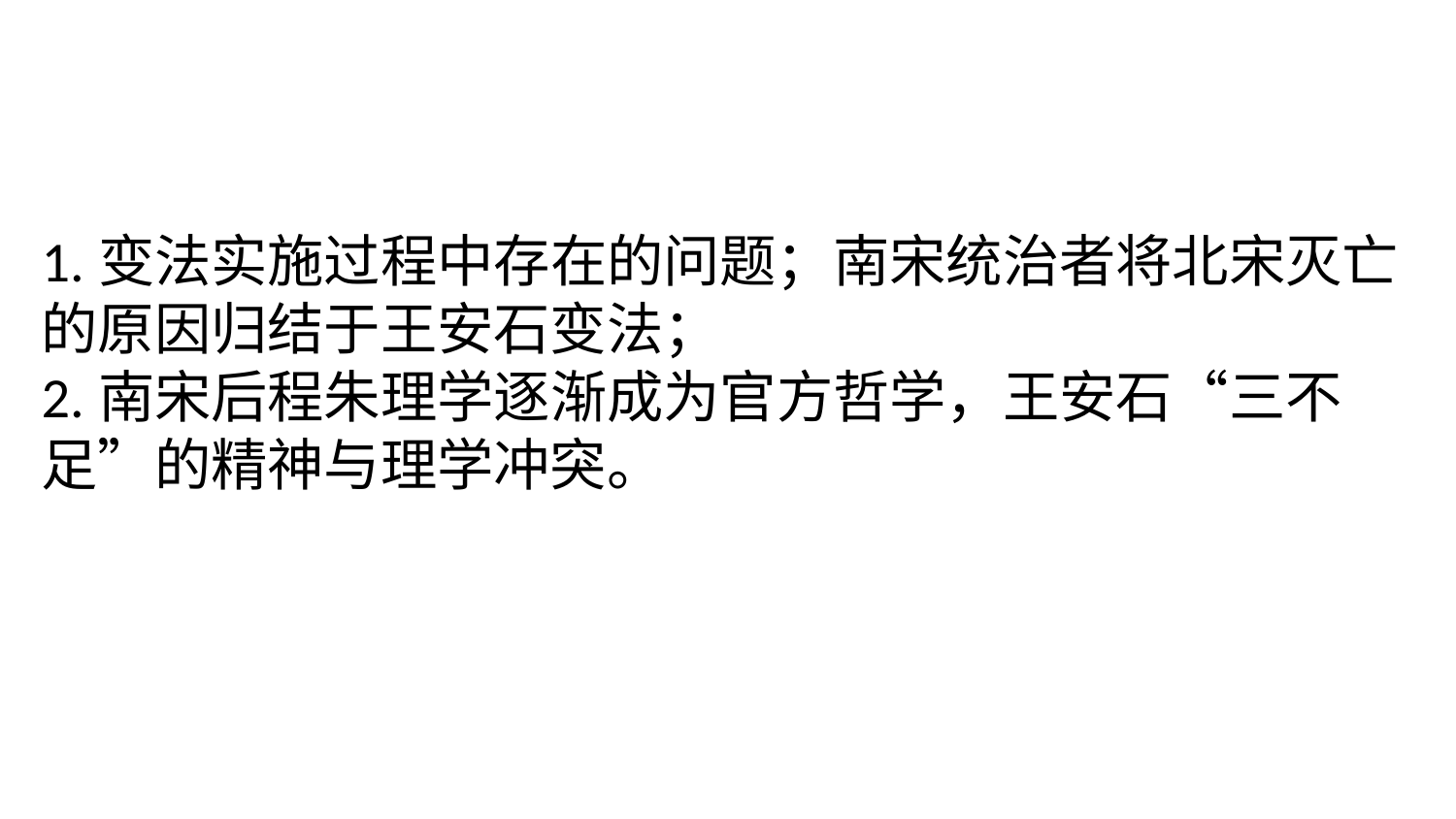

1.变法实施过程中存在的问题；南宋统治者将北宋灭亡的原因归结于王安石变法；
2.南宋后程朱理学逐渐成为官方哲学，王安石“三不足”的精神与理学冲突。